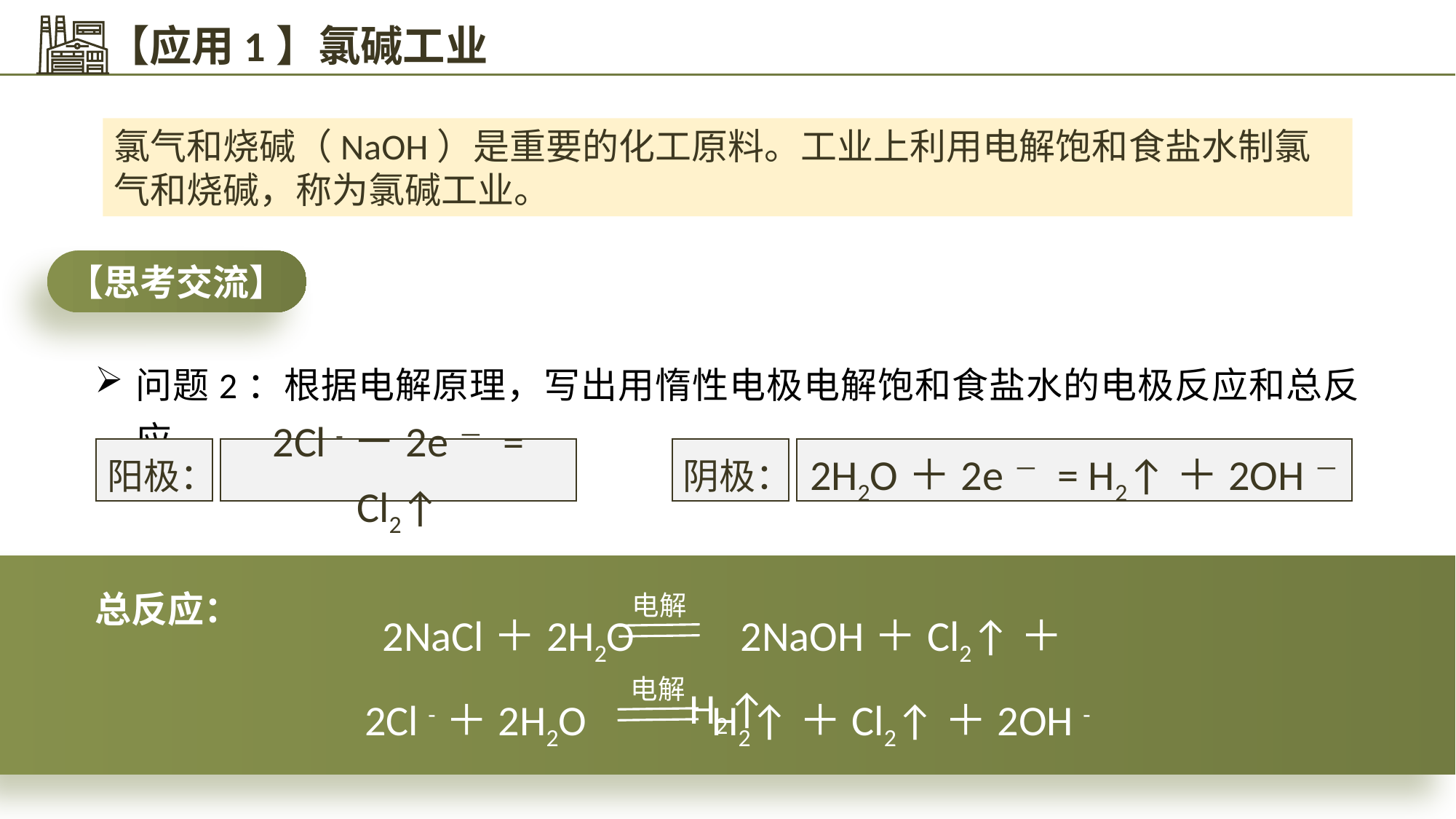

【应用1】氯碱工业
氯气和烧碱（NaOH）是重要的化工原料。工业上利用电解饱和食盐水制氯气和烧碱，称为氯碱工业。
【思考交流】
问题2：根据电解原理，写出用惰性电极电解饱和食盐水的电极反应和总反应。
阳极：
2Cl -－2e－ = Cl2↑
阴极：
2H2O＋2e－ = H2↑＋2OH－

总反应：
电解
2NaCl＋2H2O           2NaOH＋Cl2↑＋H2↑
电解
2Cl -＋2H2O             H2↑＋Cl2↑＋2OH -